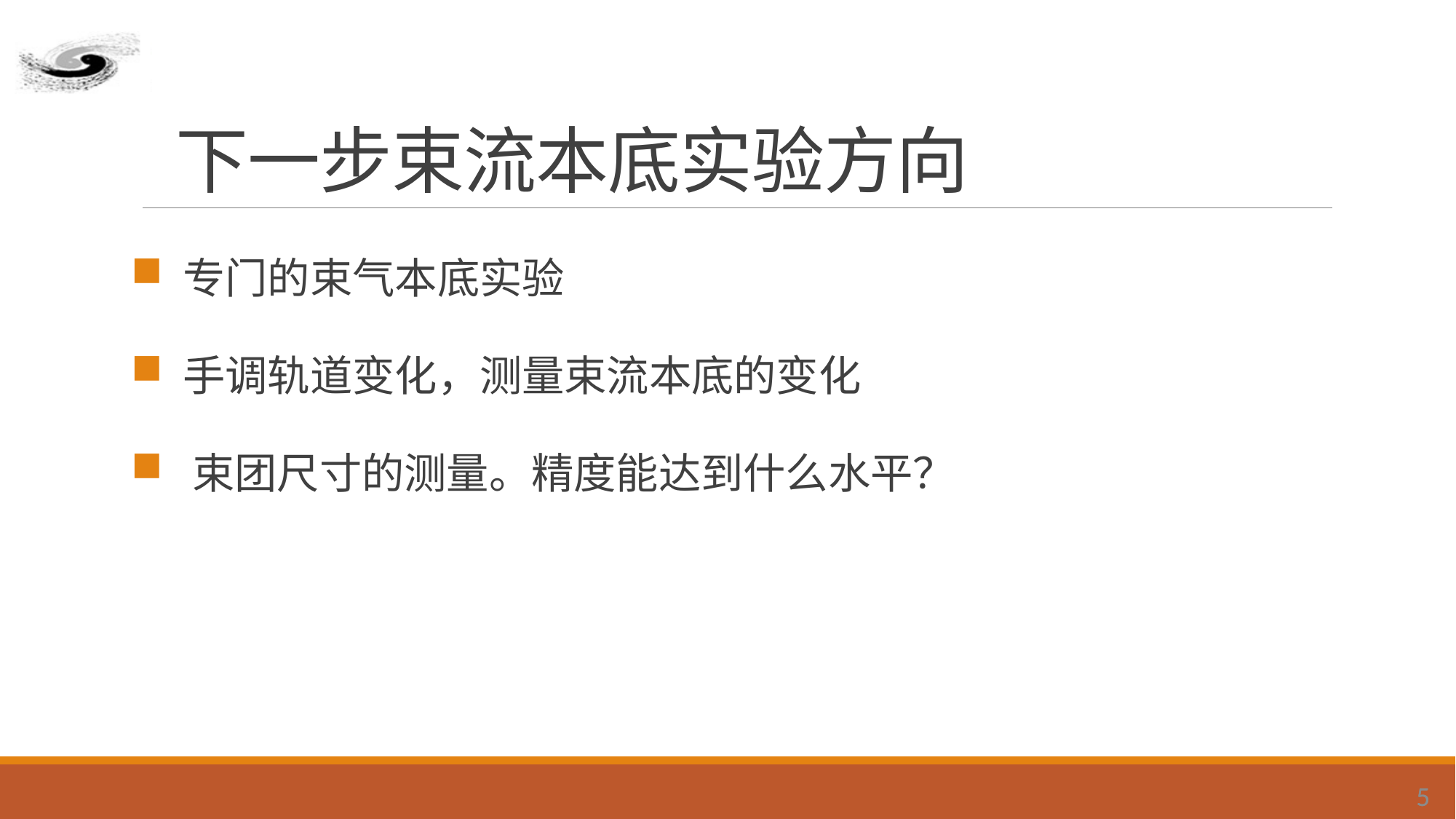

# 下一步束流本底实验方向

 专门的束气本底实验
 手调轨道变化，测量束流本底的变化
  束团尺寸的测量。精度能达到什么水平？
5